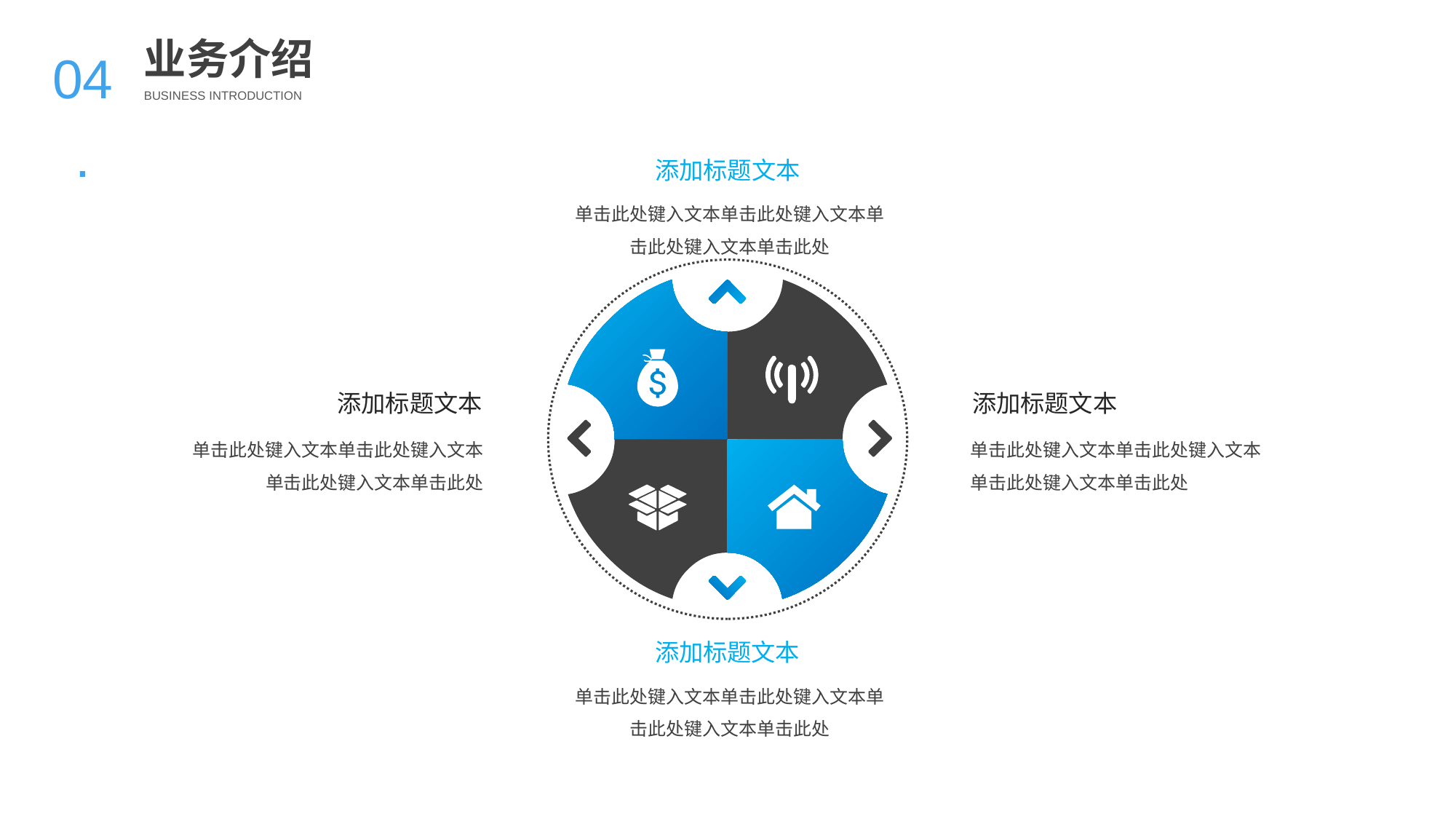

BY YUSHEN
04.
业务介绍
BUSINESS INTRODUCTION
添加标题文本
单击此处键入文本单击此处键入文本单击此处键入文本单击此处

添加标题文本
单击此处键入文本单击此处键入文本单击此处键入文本单击此处
添加标题文本
单击此处键入文本单击此处键入文本单击此处键入文本单击此处
添加标题文本
单击此处键入文本单击此处键入文本单击此处键入文本单击此处